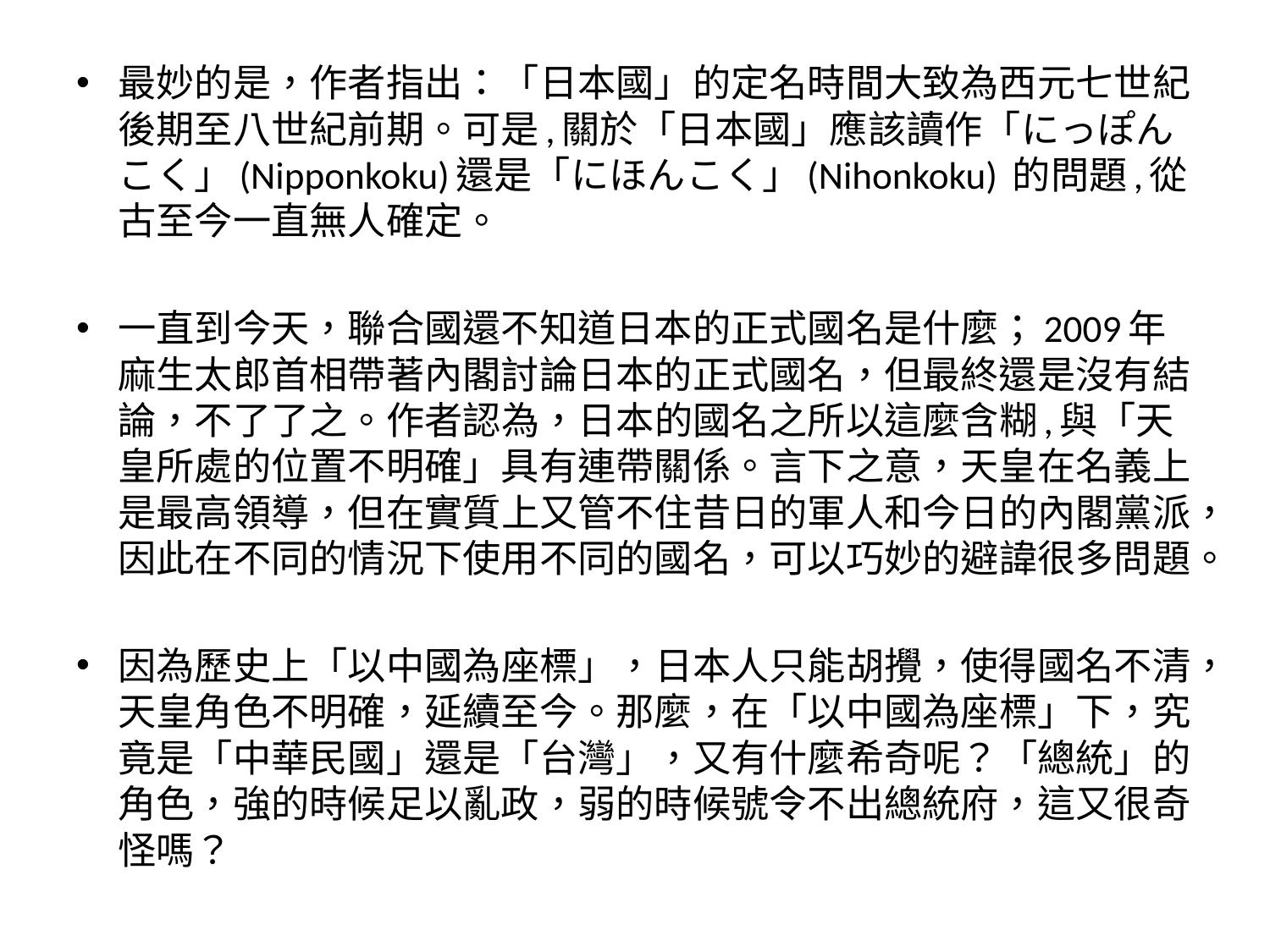

最妙的是，作者指出：「日本國」的定名時間大致為西元七世紀後期至八世紀前期。可是,關於「日本國」應該讀作「にっぽんこく」(Nipponkoku)還是「にほんこく」(Nihonkoku) 的問題,從古至今一直無人確定。

一直到今天，聯合國還不知道日本的正式國名是什麼；2009年麻生太郎首相帶著內閣討論日本的正式國名，但最終還是沒有結論，不了了之。作者認為，日本的國名之所以這麼含糊,與「天皇所處的位置不明確」具有連帶關係。言下之意，天皇在名義上是最高領導，但在實質上又管不住昔日的軍人和今日的內閣黨派，因此在不同的情況下使用不同的國名，可以巧妙的避諱很多問題。

因為歷史上「以中國為座標」，日本人只能胡攪，使得國名不清，天皇角色不明確，延續至今。那麼，在「以中國為座標」下，究竟是「中華民國」還是「台灣」，又有什麼希奇呢？「總統」的角色，強的時候足以亂政，弱的時候號令不出總統府，這又很奇怪嗎？